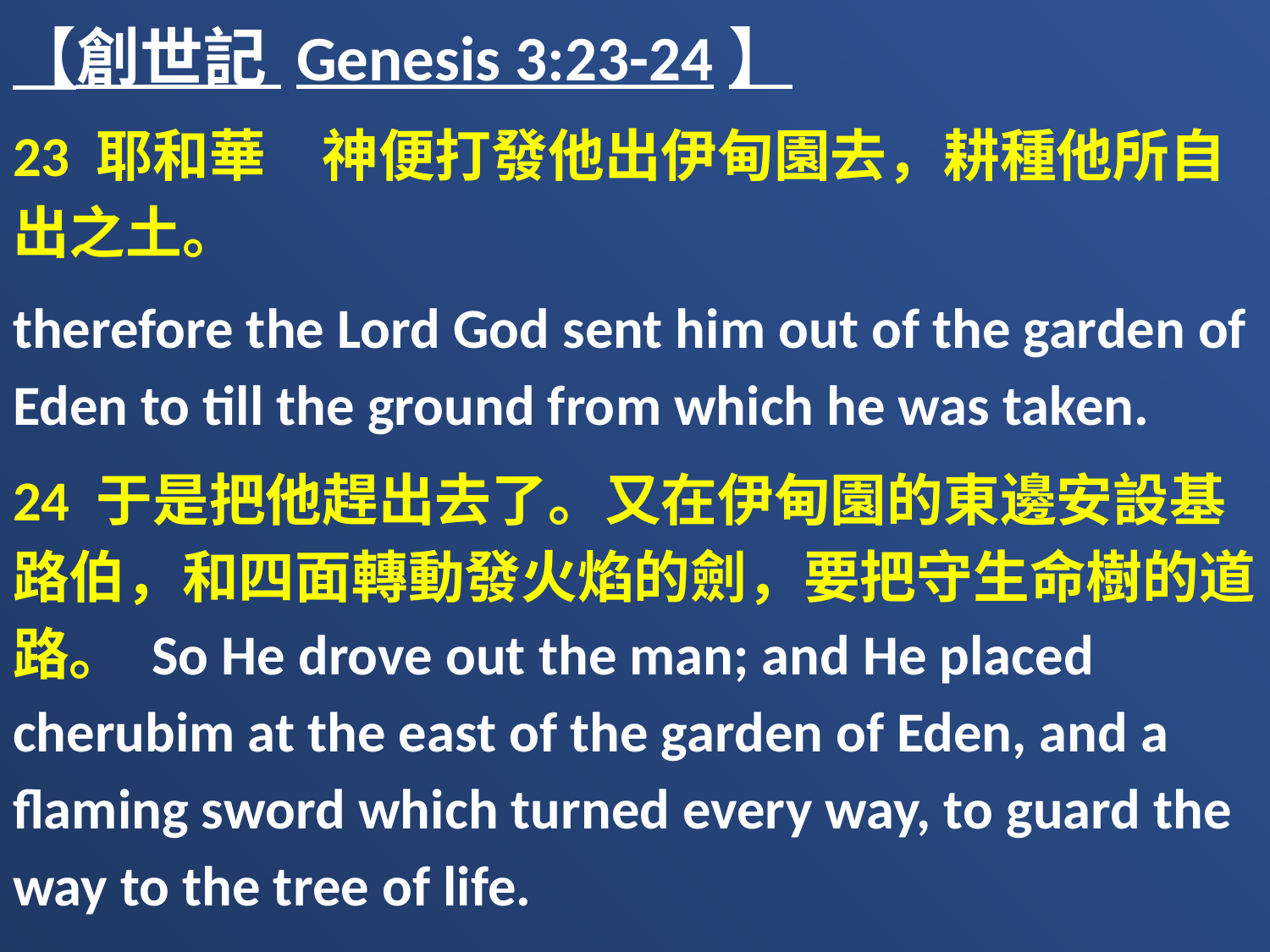

【創世記 Genesis 3:23-24】
23 耶和華　神便打發他出伊甸園去，耕種他所自出之土。
therefore the Lord God sent him out of the garden of Eden to till the ground from which he was taken.
24 于是把他趕出去了。又在伊甸園的東邊安設基路伯，和四面轉動發火焰的劍，要把守生命樹的道路。 So He drove out the man; and He placed cherubim at the east of the garden of Eden, and a flaming sword which turned every way, to guard the way to the tree of life.